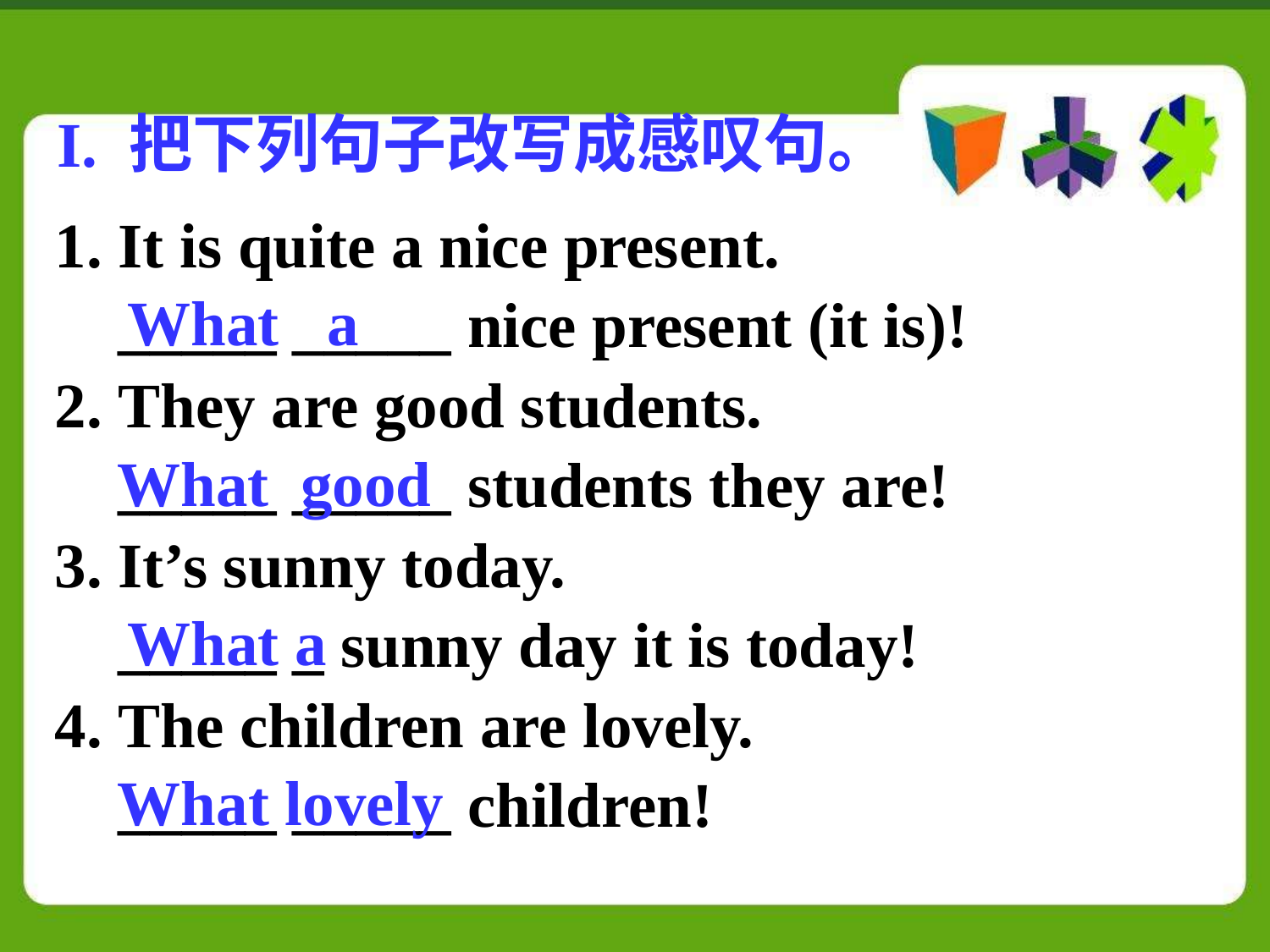

I. 把下列句子改写成感叹句。
1. It is quite a nice present.
    _____ _____ nice present (it is)!
2. They are good students.
    _____ _____ students they are!
3. It’s sunny today.
    _____ _ sunny day it is today!
4. The children are lovely.
    _____ _____ children!
What   a
What  good
What a
What lovely